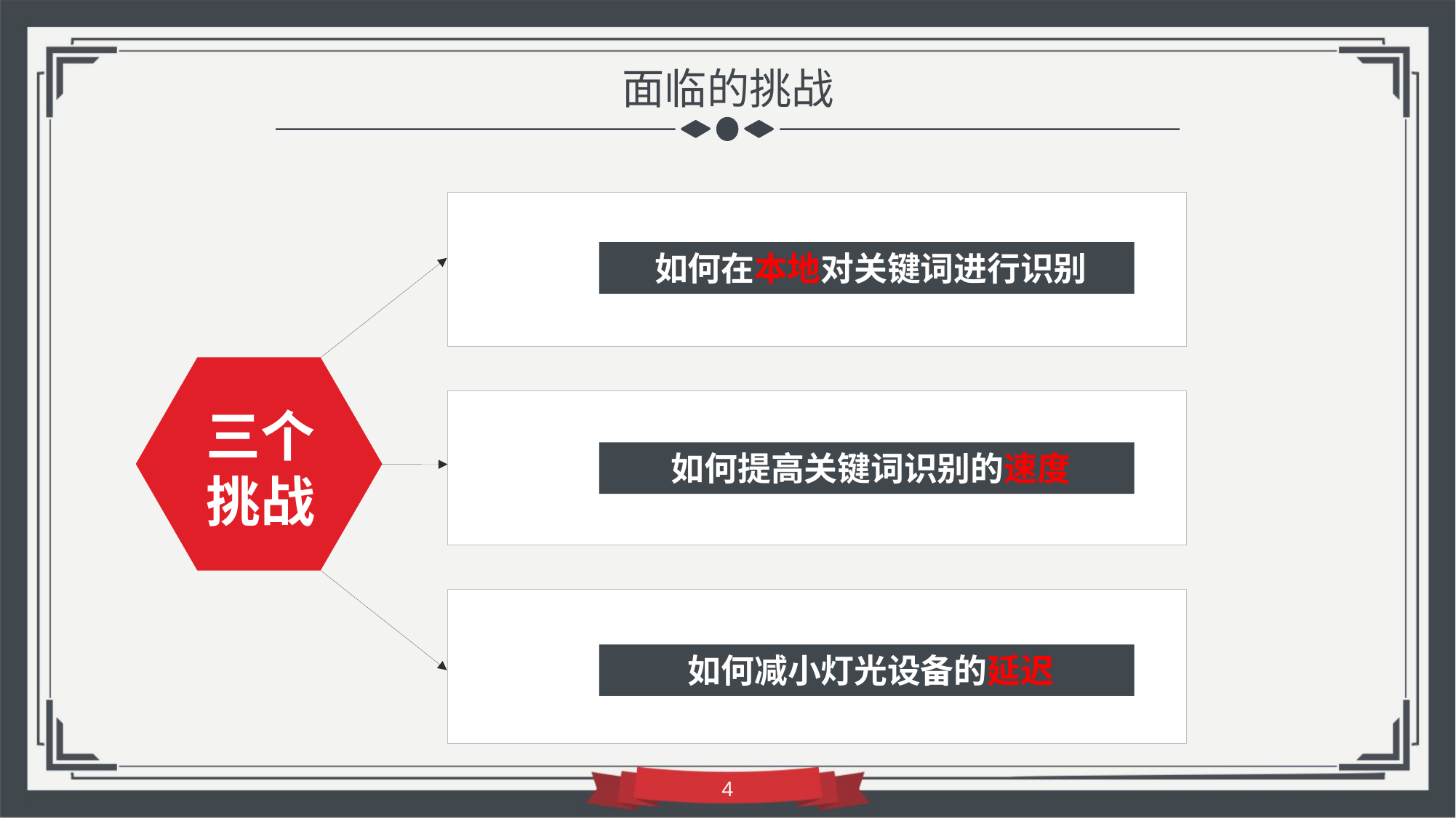

面临的挑战

如何在本地对关键词进行识别

三个挑战

如何提高关键词识别的速度

如何减小灯光设备的延迟